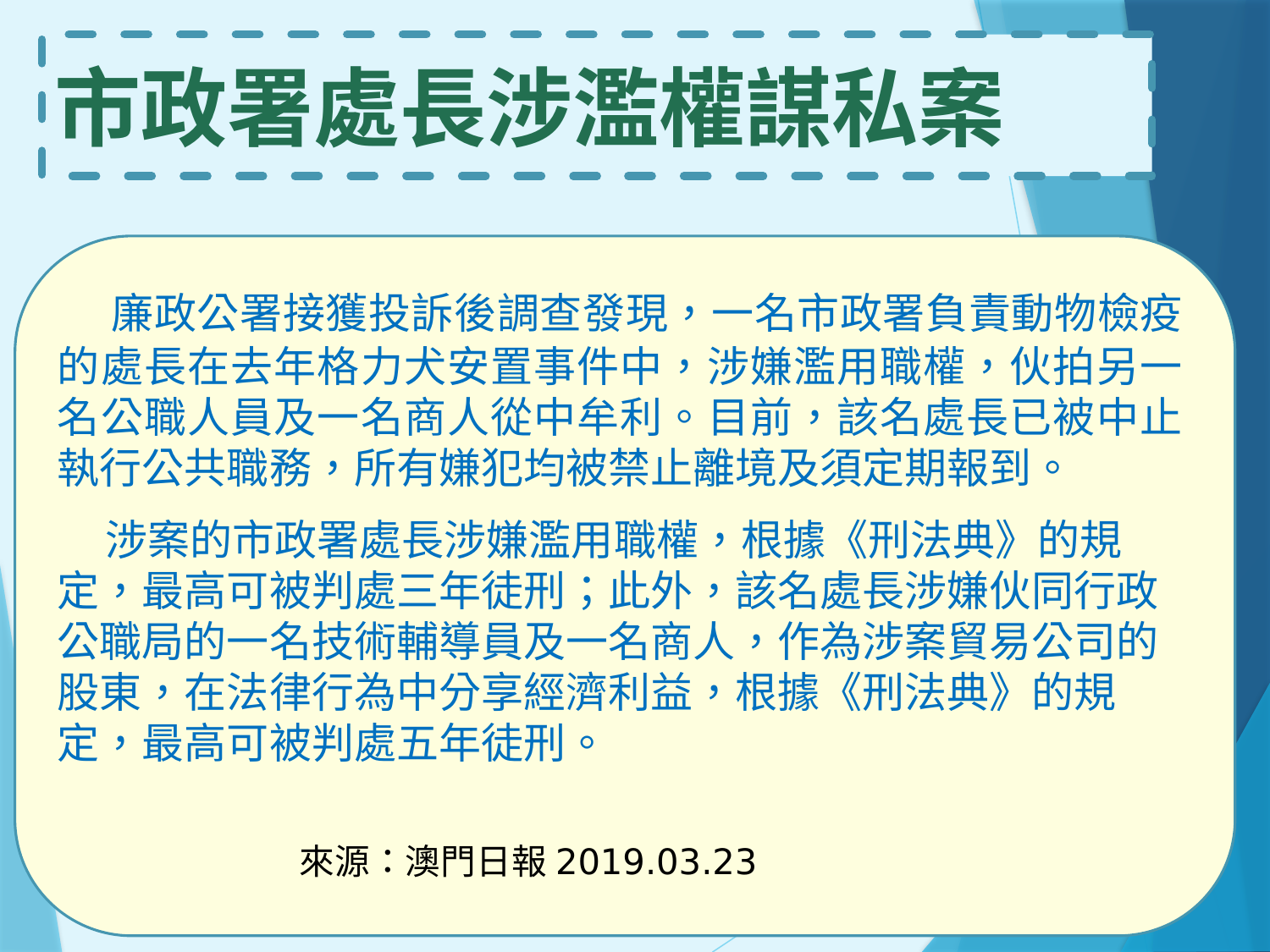

# 市政署處長涉濫權謀私案

   廉政公署接獲投訴後調查發現，一名市政署負責動物檢疫的處長在去年格力犬安置事件中，涉嫌濫用職權，伙拍另一名公職人員及一名商人從中牟利。目前，該名處長已被中止執行公共職務，所有嫌犯均被禁止離境及須定期報到。
    涉案的市政署處長涉嫌濫用職權，根據《刑法典》的規定，最高可被判處三年徒刑；此外，該名處長涉嫌伙同行政公職局的一名技術輔導員及一名商人，作為涉案貿易公司的股東，在法律行為中分享經濟利益，根據《刑法典》的規定，最高可被判處五年徒刑。

                  來源：澳門日報2019.03.23